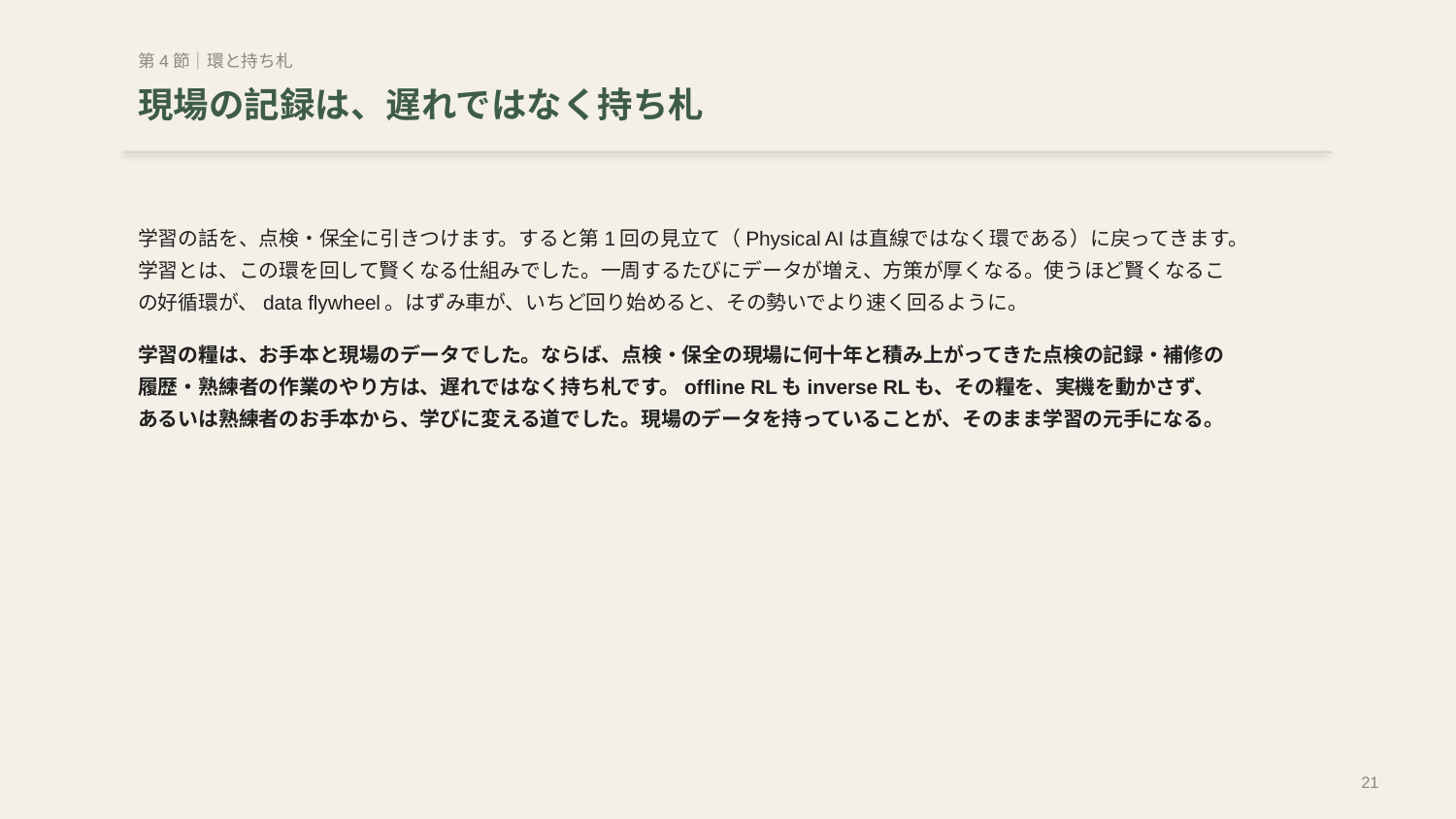

第4節｜環と持ち札
現場の記録は、遅れではなく持ち札

学習の話を、点検・保全に引きつけます。すると第1回の見立て（Physical AIは直線ではなく環である）に戻ってきます。学習とは、この環を回して賢くなる仕組みでした。一周するたびにデータが増え、方策が厚くなる。使うほど賢くなるこの好循環が、data flywheel。はずみ車が、いちど回り始めると、その勢いでより速く回るように。
学習の糧は、お手本と現場のデータでした。ならば、点検・保全の現場に何十年と積み上がってきた点検の記録・補修の履歴・熟練者の作業のやり方は、遅れではなく持ち札です。offline RLもinverse RLも、その糧を、実機を動かさず、あるいは熟練者のお手本から、学びに変える道でした。現場のデータを持っていることが、そのまま学習の元手になる。
21